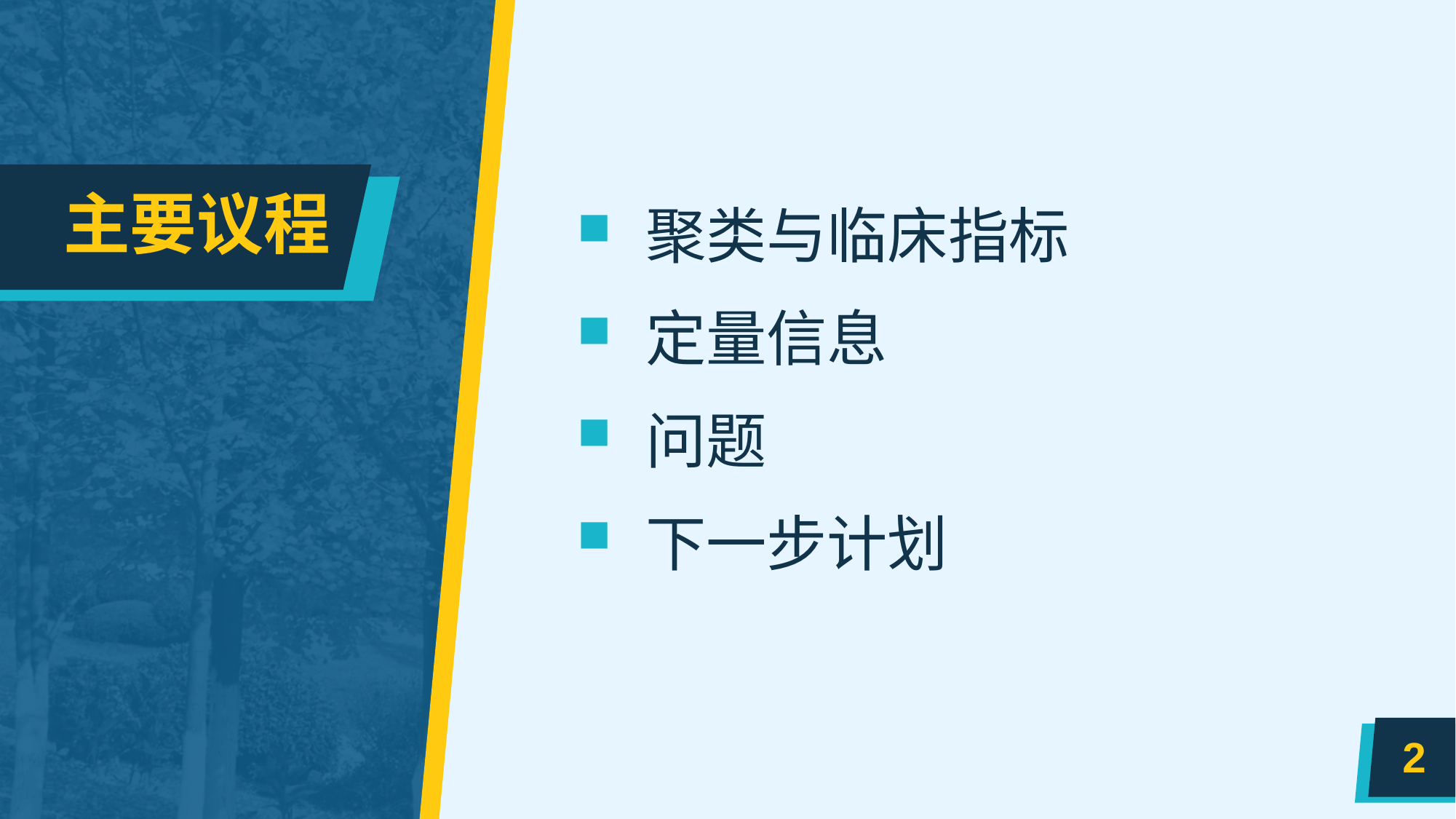

# 主要议程
聚类与临床指标
定量信息
问题
下一步计划
2